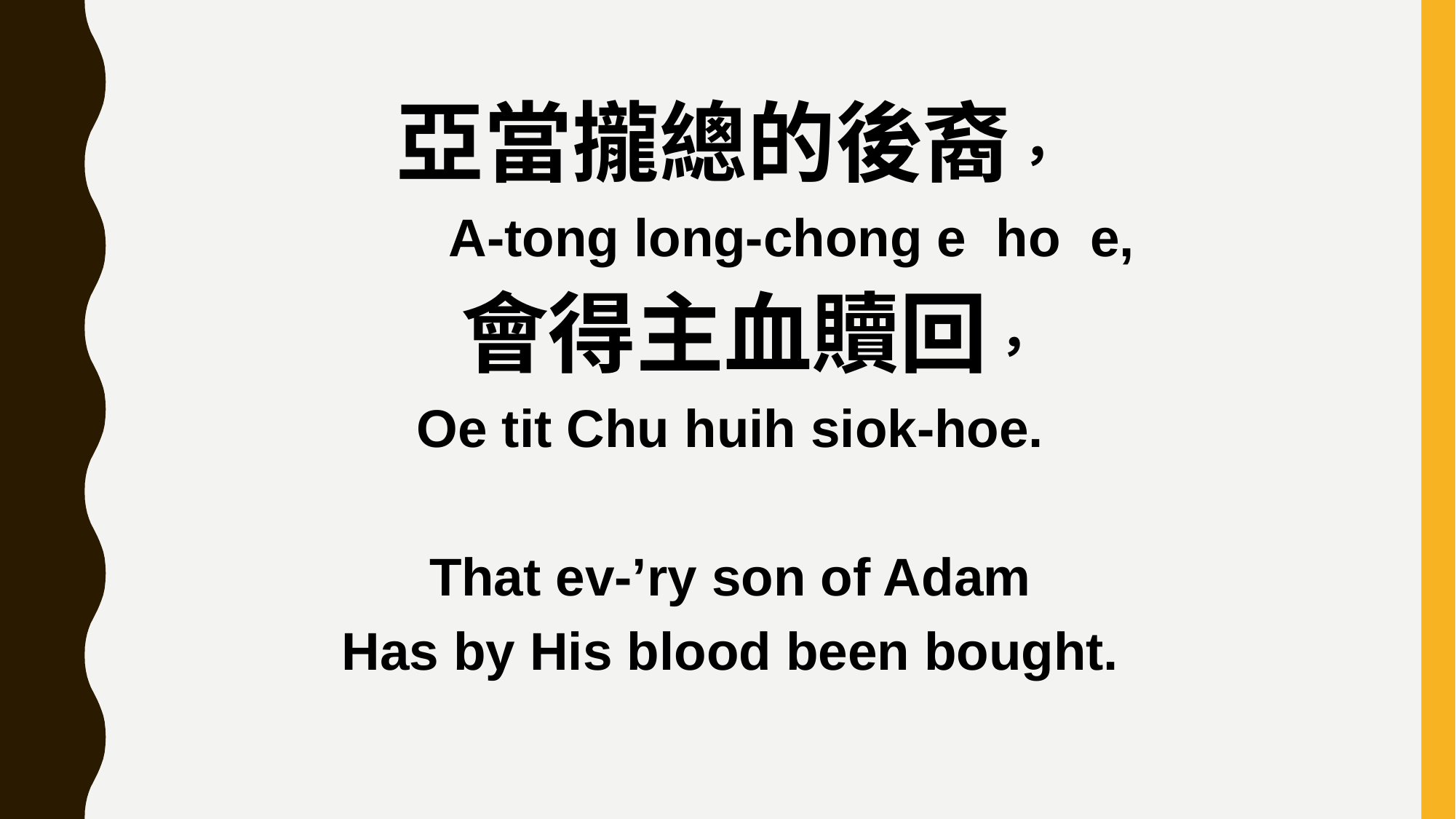

亞當攏總的後裔，
                 A-tong long-chong e  ho  e,
 會得主血贖回，
Oe tit Chu huih siok-hoe.

That ev-’ry son of Adam
Has by His blood been bought.